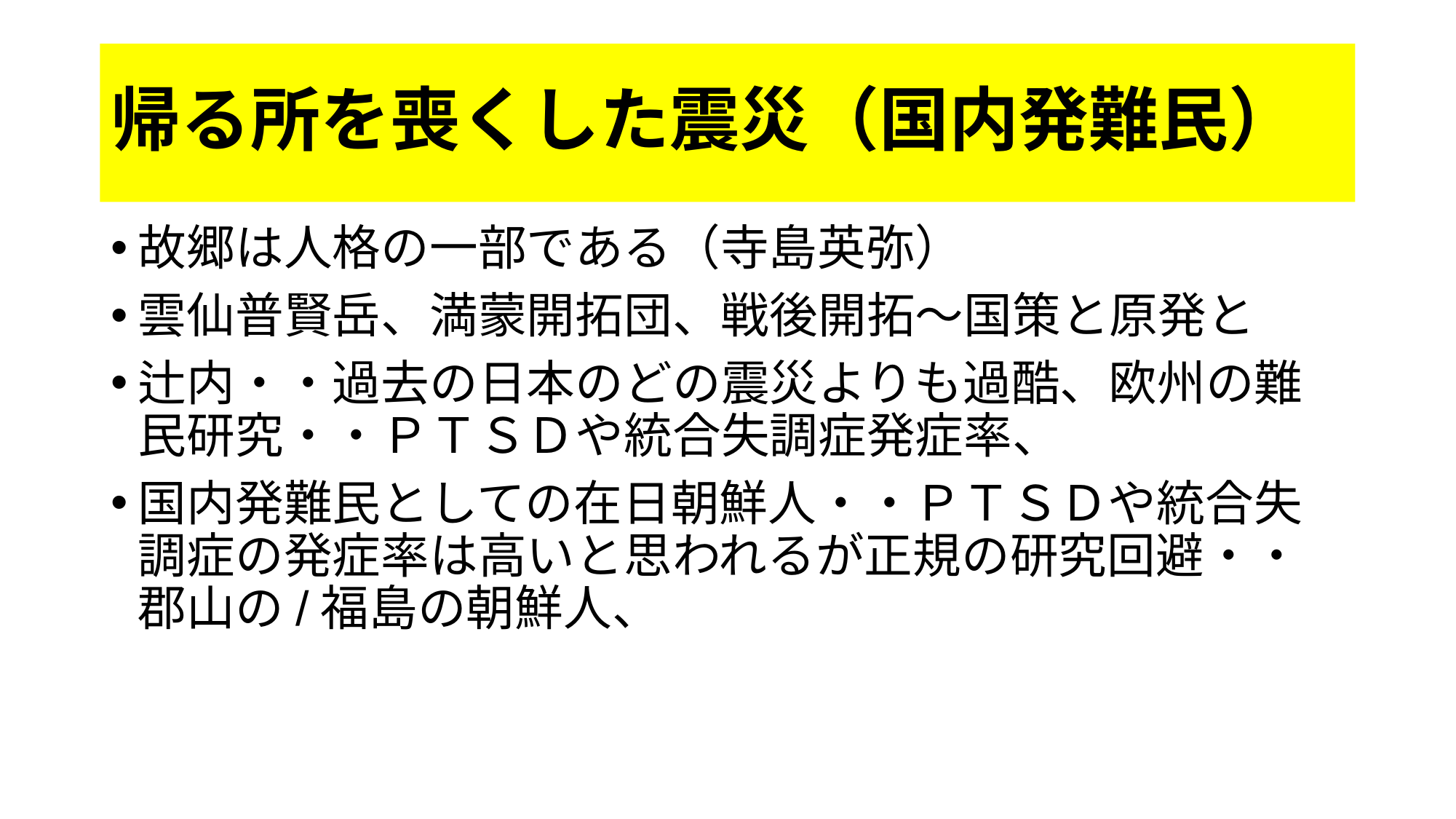

# 帰る所を喪くした震災（国内発難民）
故郷は人格の一部である（寺島英弥）
雲仙普賢岳、満蒙開拓団、戦後開拓～国策と原発と
辻内・・過去の日本のどの震災よりも過酷、欧州の難民研究・・ＰＴＳＤや統合失調症発症率、
国内発難民としての在日朝鮮人・・ＰＴＳＤや統合失調症の発症率は高いと思われるが正規の研究回避・・郡山の/福島の朝鮮人、